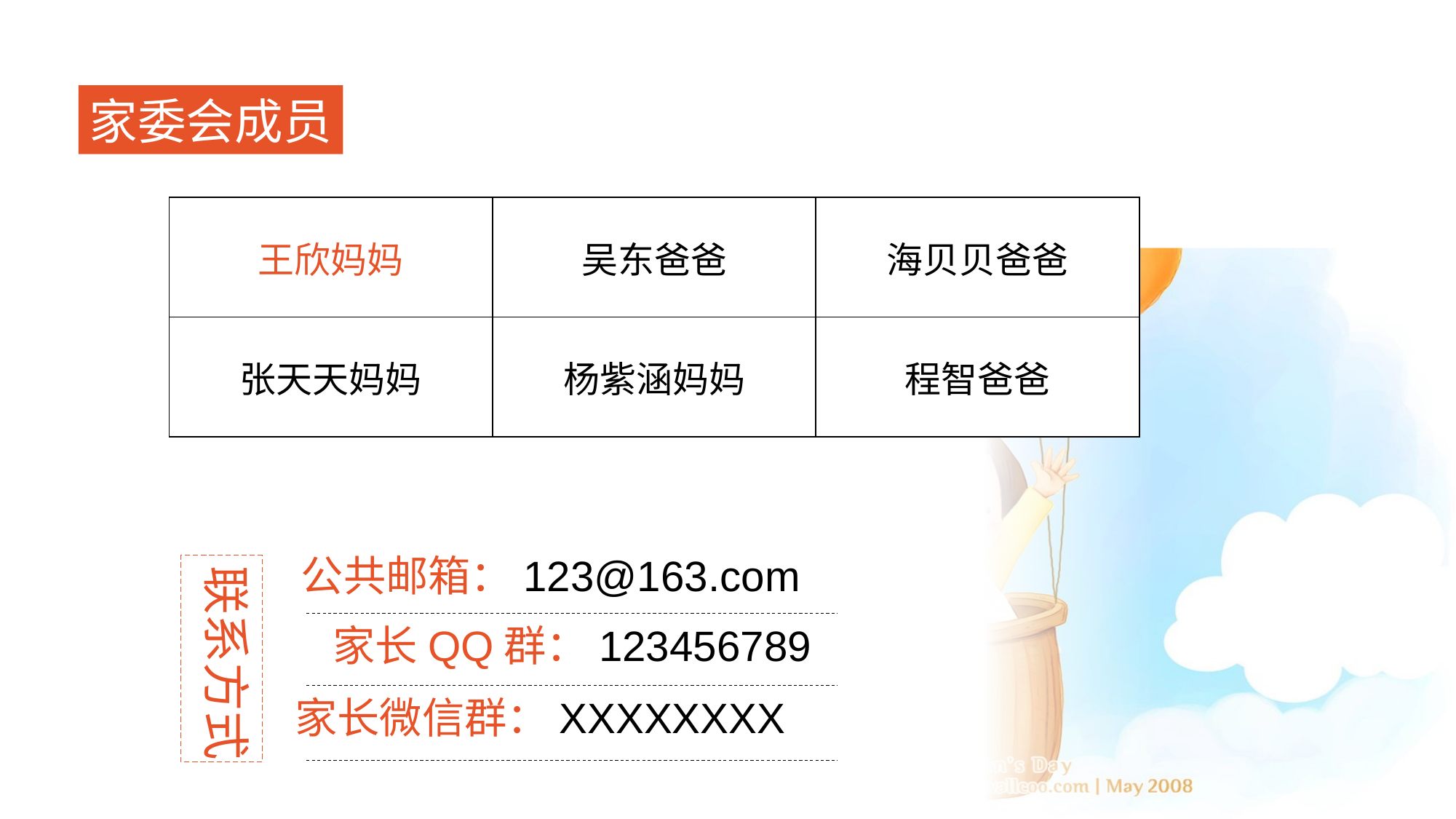

家委会成员
| 王欣妈妈 | 吴东爸爸 | 海贝贝爸爸 |
| --- | --- | --- |
| 张天天妈妈 | 杨紫涵妈妈 | 程智爸爸 |
公共邮箱：123@163.com
联系方式
家长QQ群：123456789
家长微信群：XXXXXXXX